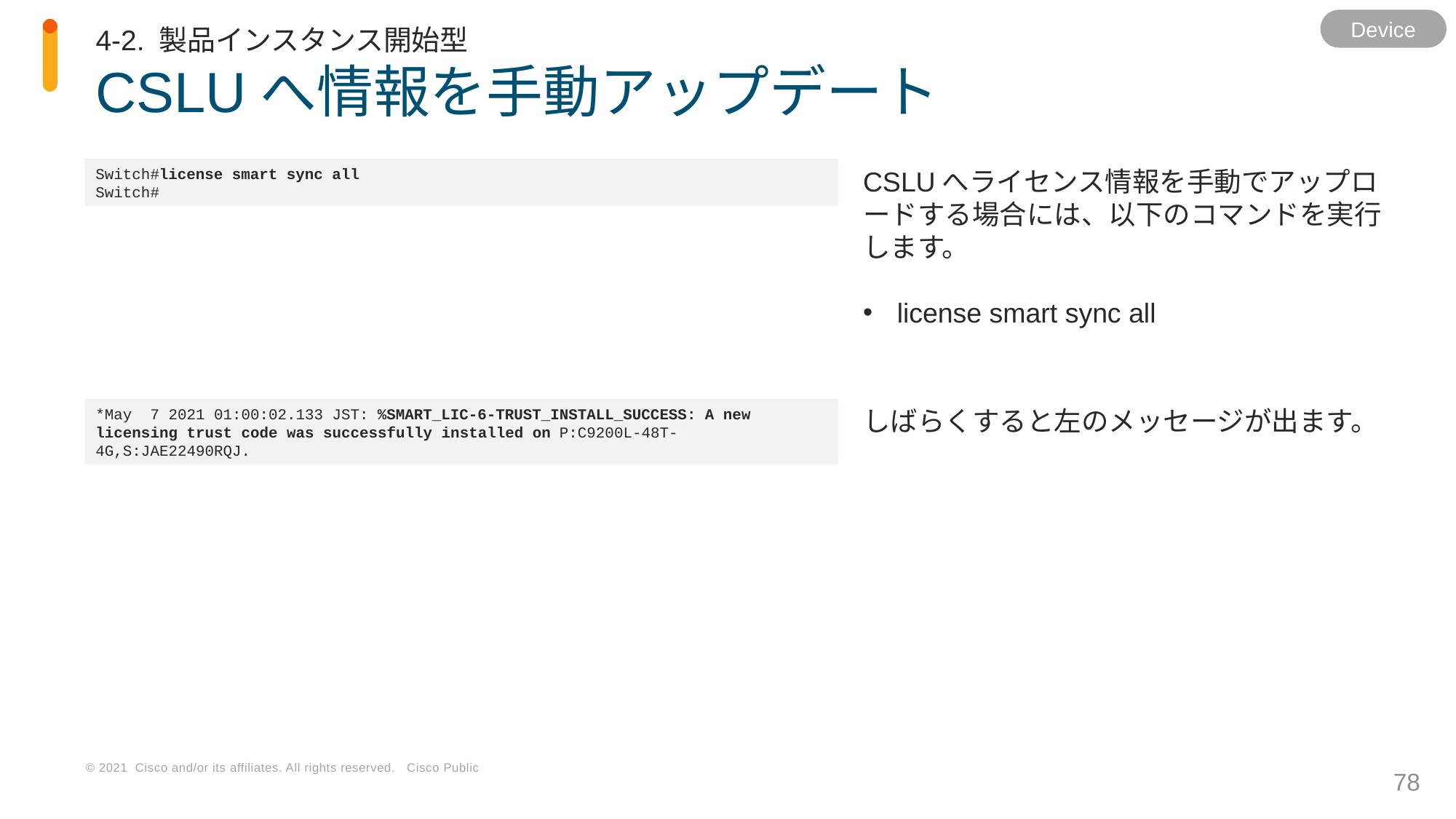

4-2. 製品インスタンス開始型
Device
# CSLUへ情報を手動アップデート
Switch#license smart sync all
Switch#
CSLUへライセンス情報を手動でアップロードする場合には、以下のコマンドを実行します。

license smart sync all
*May  7 2021 01:00:02.133 JST: %SMART_LIC-6-TRUST_INSTALL_SUCCESS: A new licensing trust code was successfully installed on P:C9200L-48T-4G,S:JAE22490RQJ.
しばらくすると左のメッセージが出ます。
78